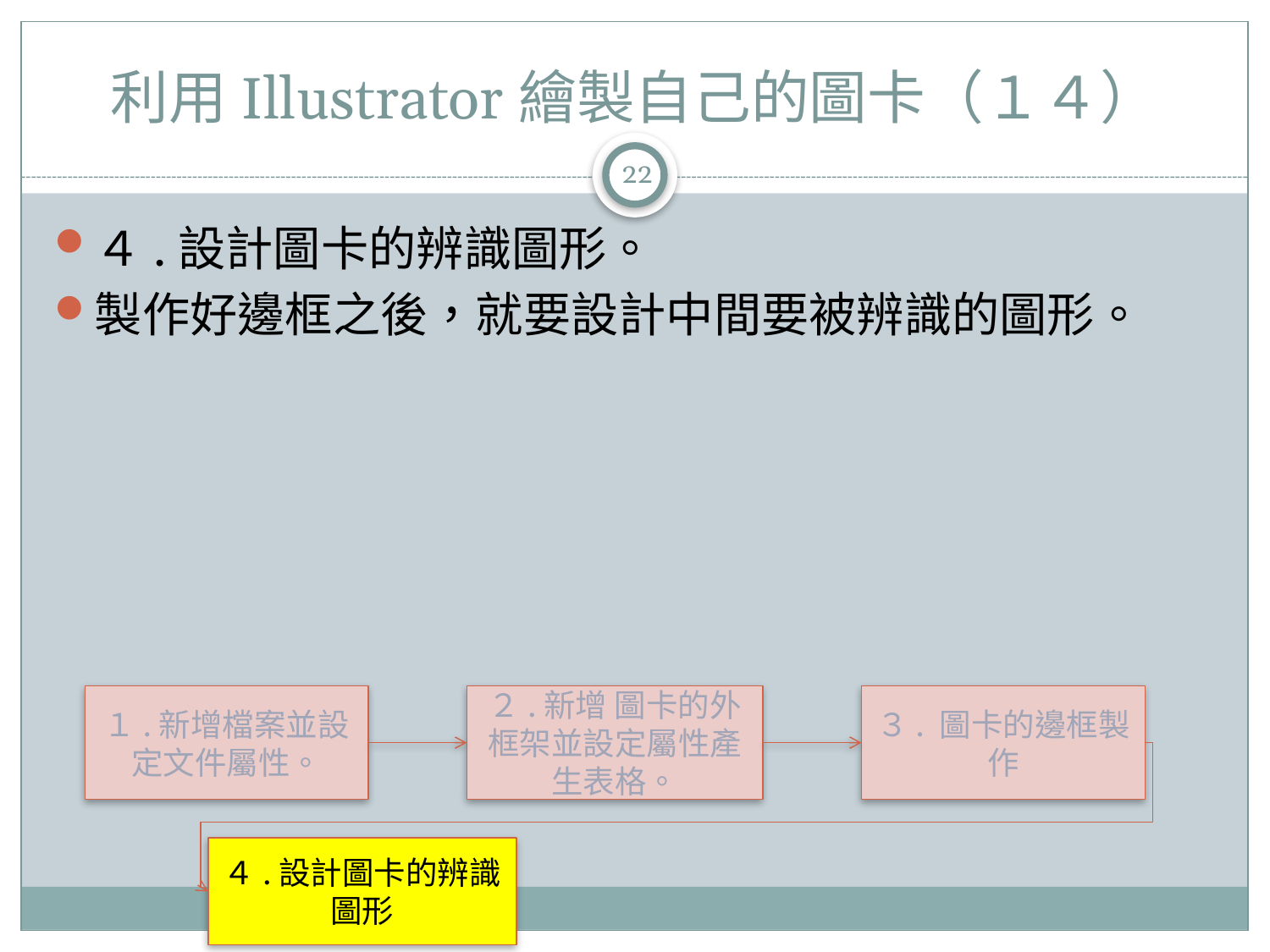

# 利用Illustrator繪製自己的圖卡（１４）
22
４.設計圖卡的辨識圖形。
製作好邊框之後，就要設計中間要被辨識的圖形。

１.新增檔案並設定文件屬性。
２.新增 圖卡的外框架並設定屬性產生表格。
３. 圖卡的邊框製作
４.設計圖卡的辨識圖形